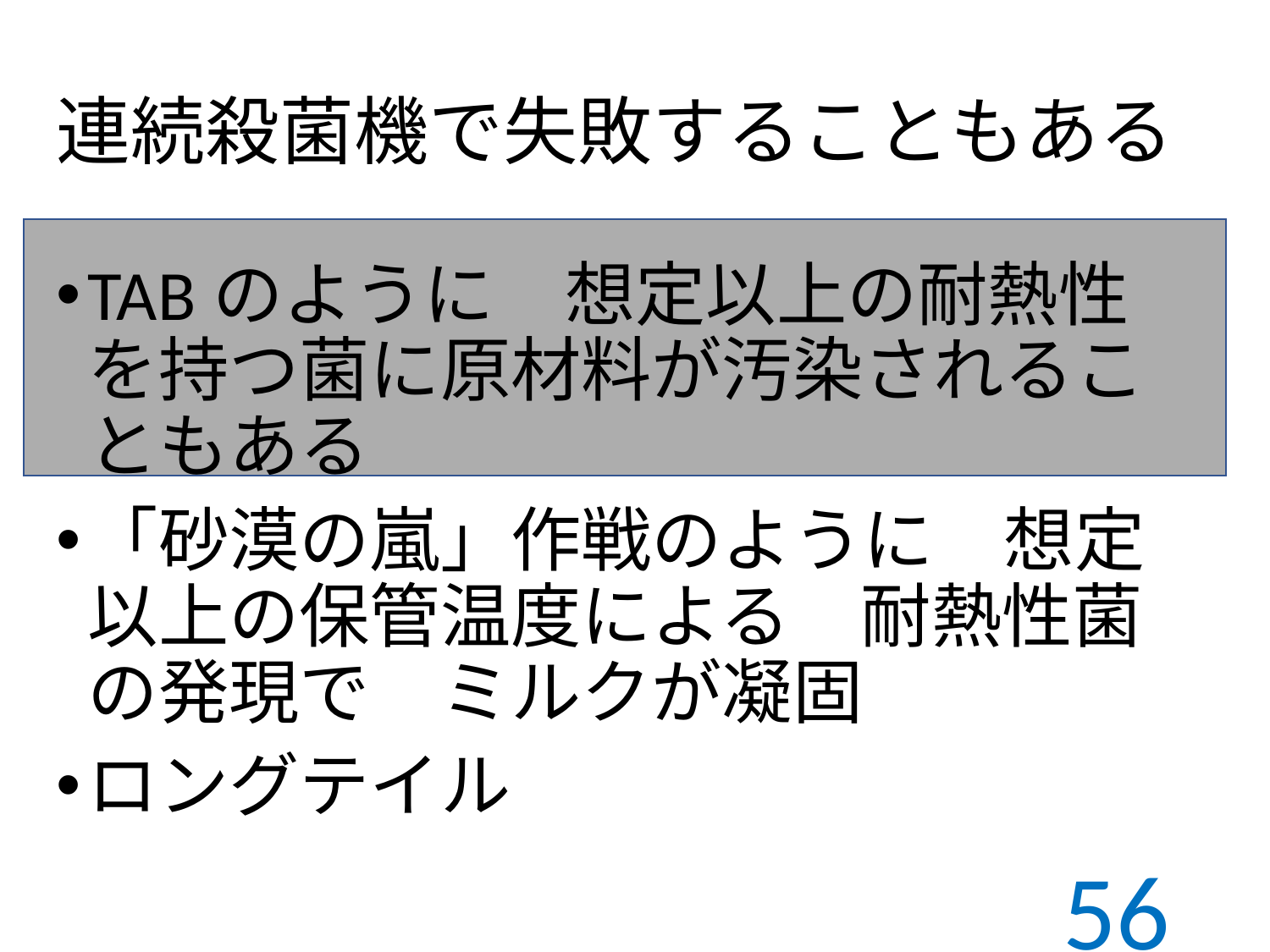

# 連続殺菌機で失敗することもある

TABのように　想定以上の耐熱性を持つ菌に原材料が汚染されることもある
「砂漠の嵐」作戦のように　想定以上の保管温度による　耐熱性菌の発現で　ミルクが凝固
ロングテイル
56